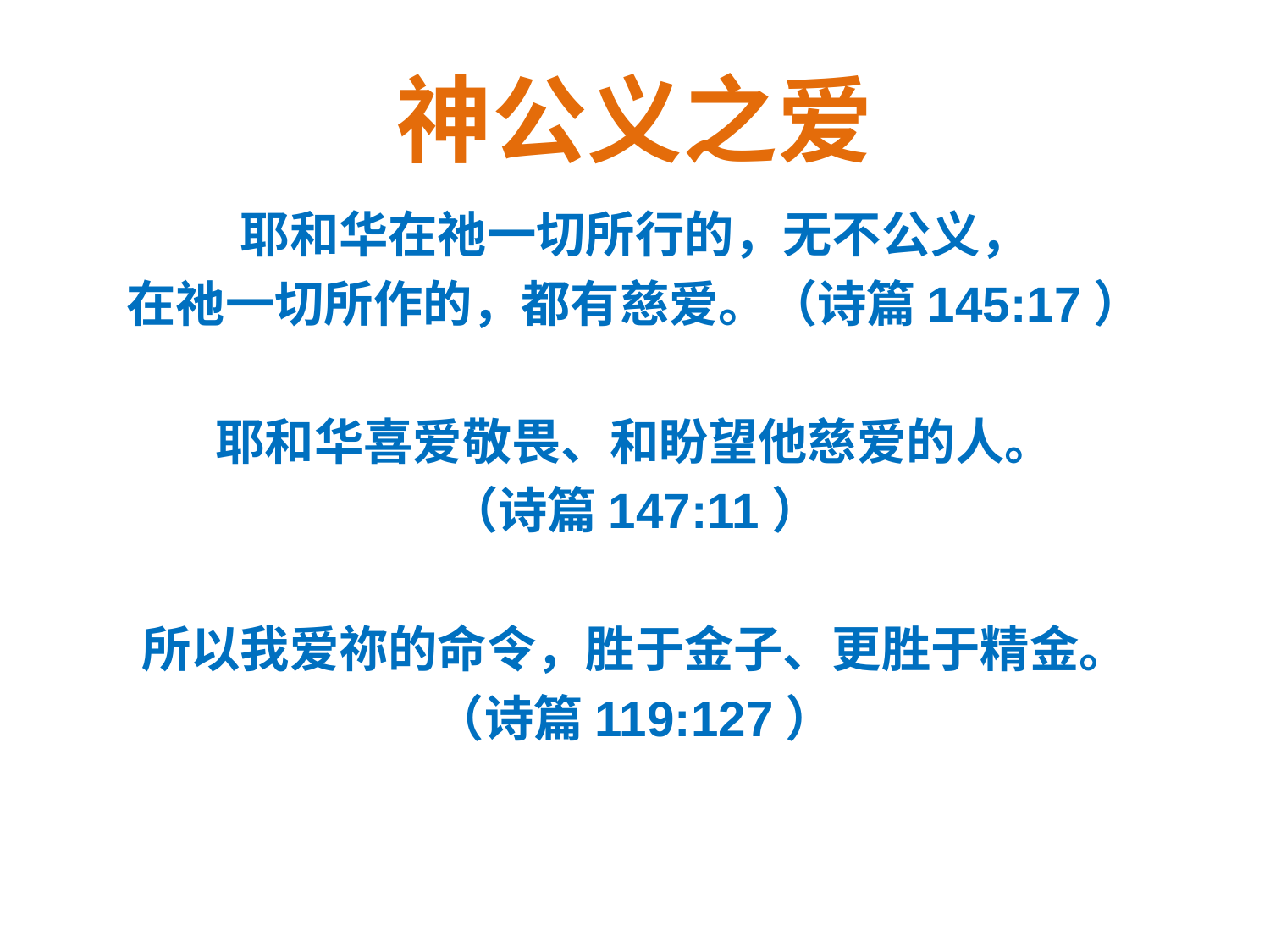

# 神公义之爱
耶和华在祂一切所行的，无不公义，
在祂一切所作的，都有慈爱。（诗篇145:17）

耶和华喜爱敬畏、和盼望他慈爱的人。
（诗篇147:11）

所以我爱祢的命令，胜于金子、更胜于精金。
（诗篇119:127）